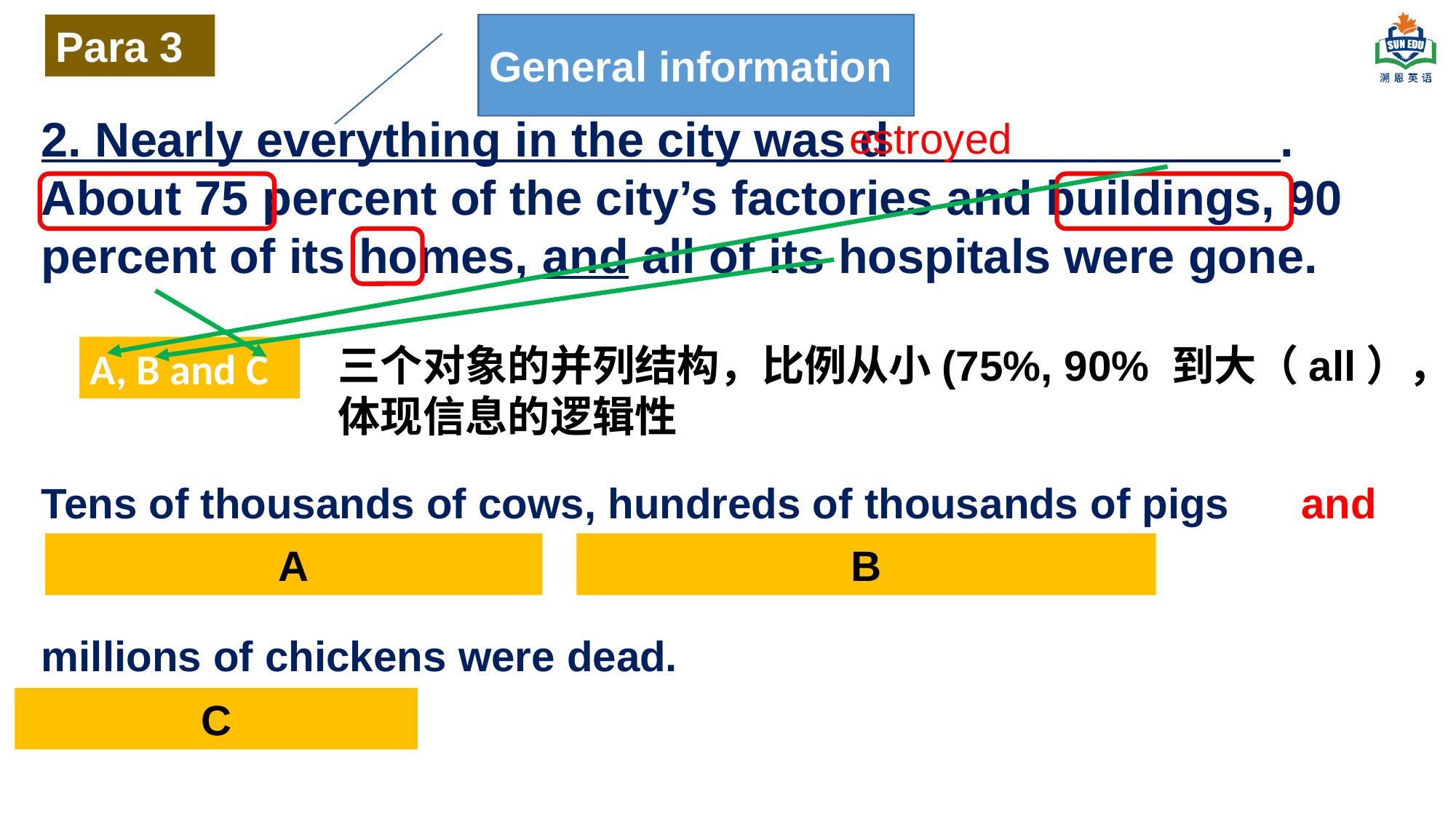

Para 3
General information
2. Nearly everything in the city was d __________        . About 75 percent of the city’s factories and buildings, 90 percent of its homes, and all of its hospitals were gone.
estroyed

三个对象的并列结构，比例从小(75%, 90% 到大（all），体现信息的逻辑性
A, B and C
Tens of thousands of cows, hundreds of thousands of pigs      and

millions of chickens were dead.
A
B
C